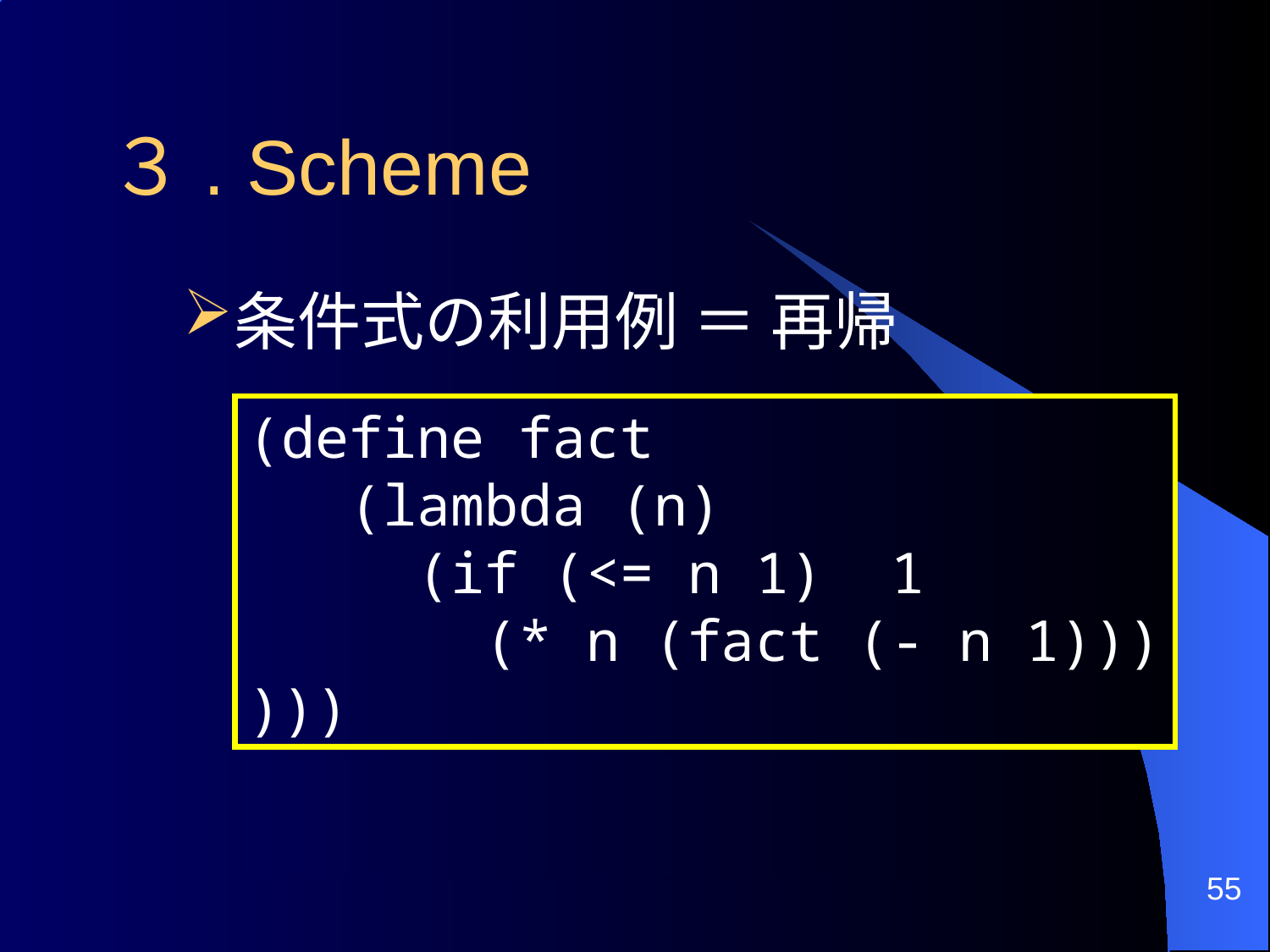

３. Scheme
条件式の利用例 ＝ 再帰
(define fact
   (lambda (n)
     (if (<= n 1)  1
       (* n (fact (- n 1))) )))

nの階乗を求める関数
55